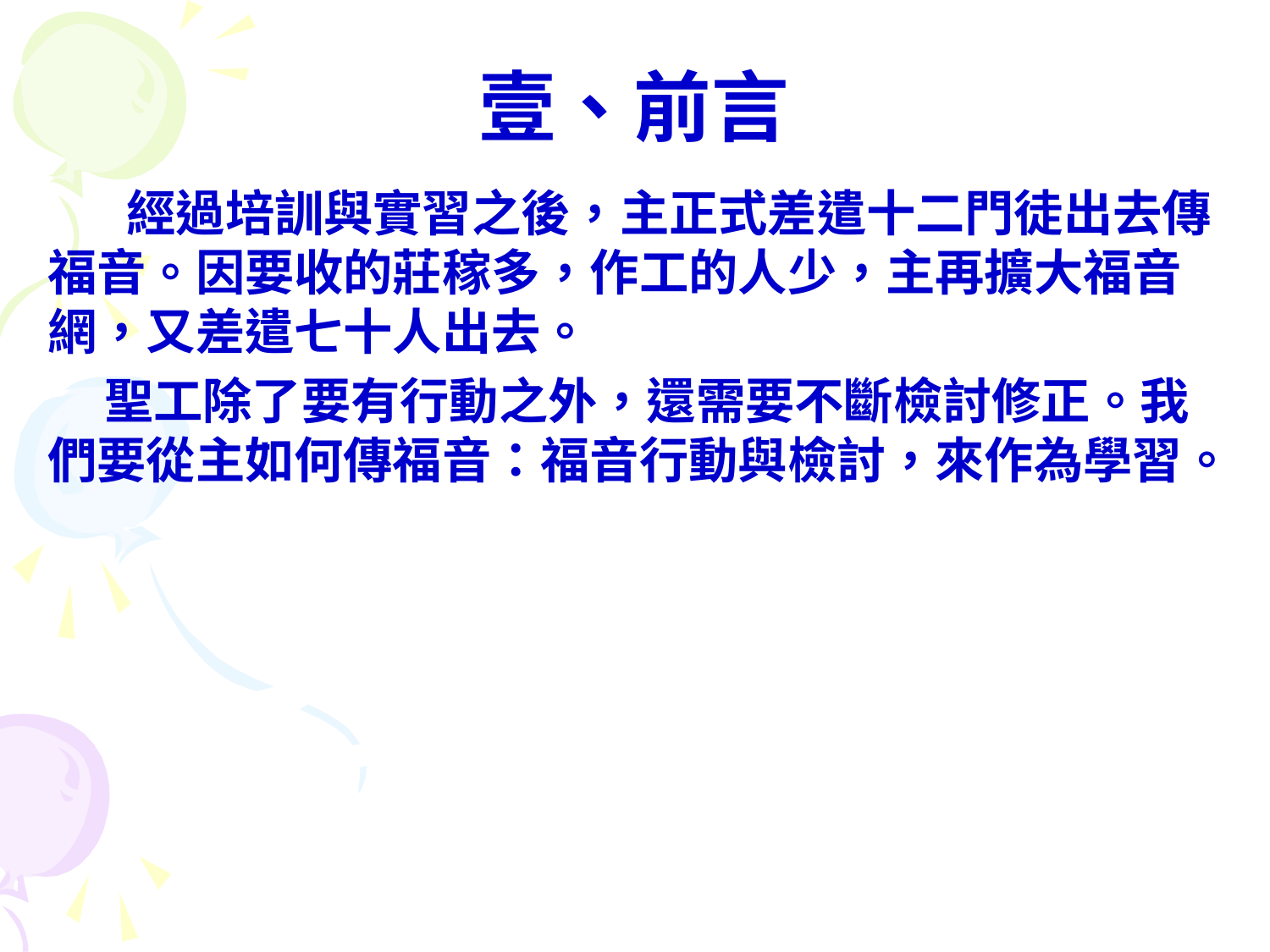

# 壹、前言
      經過培訓與實習之後，主正式差遣十二門徒出去傳福音。因要收的莊稼多，作工的人少，主再擴大福音網，又差遣七十人出去。
    聖工除了要有行動之外，還需要不斷檢討修正。我們要從主如何傳福音：福音行動與檢討，來作為學習。